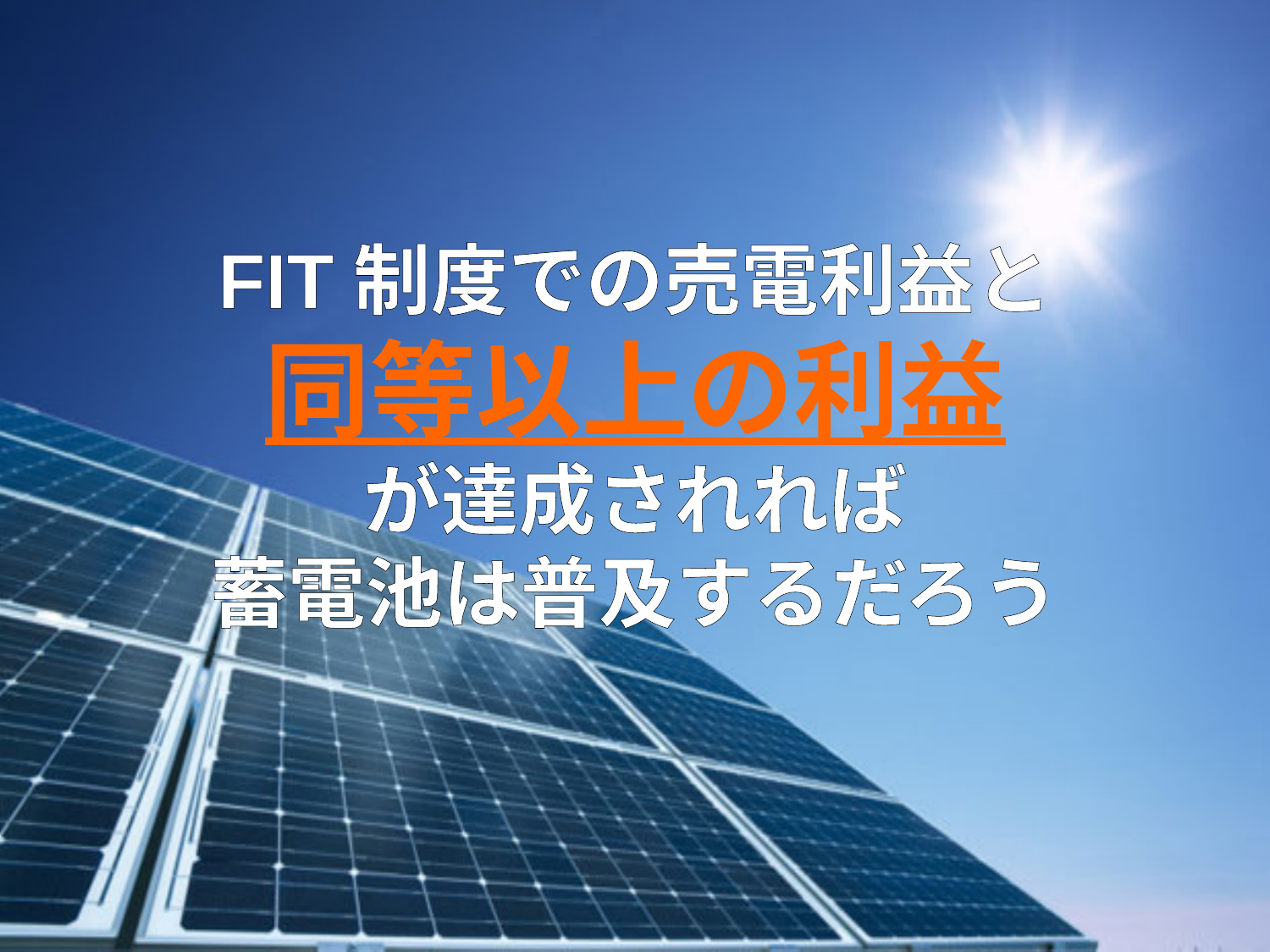

FIT制度での売電利益と
同等以上の利益
が達成されれば
蓄電池は普及するだろう